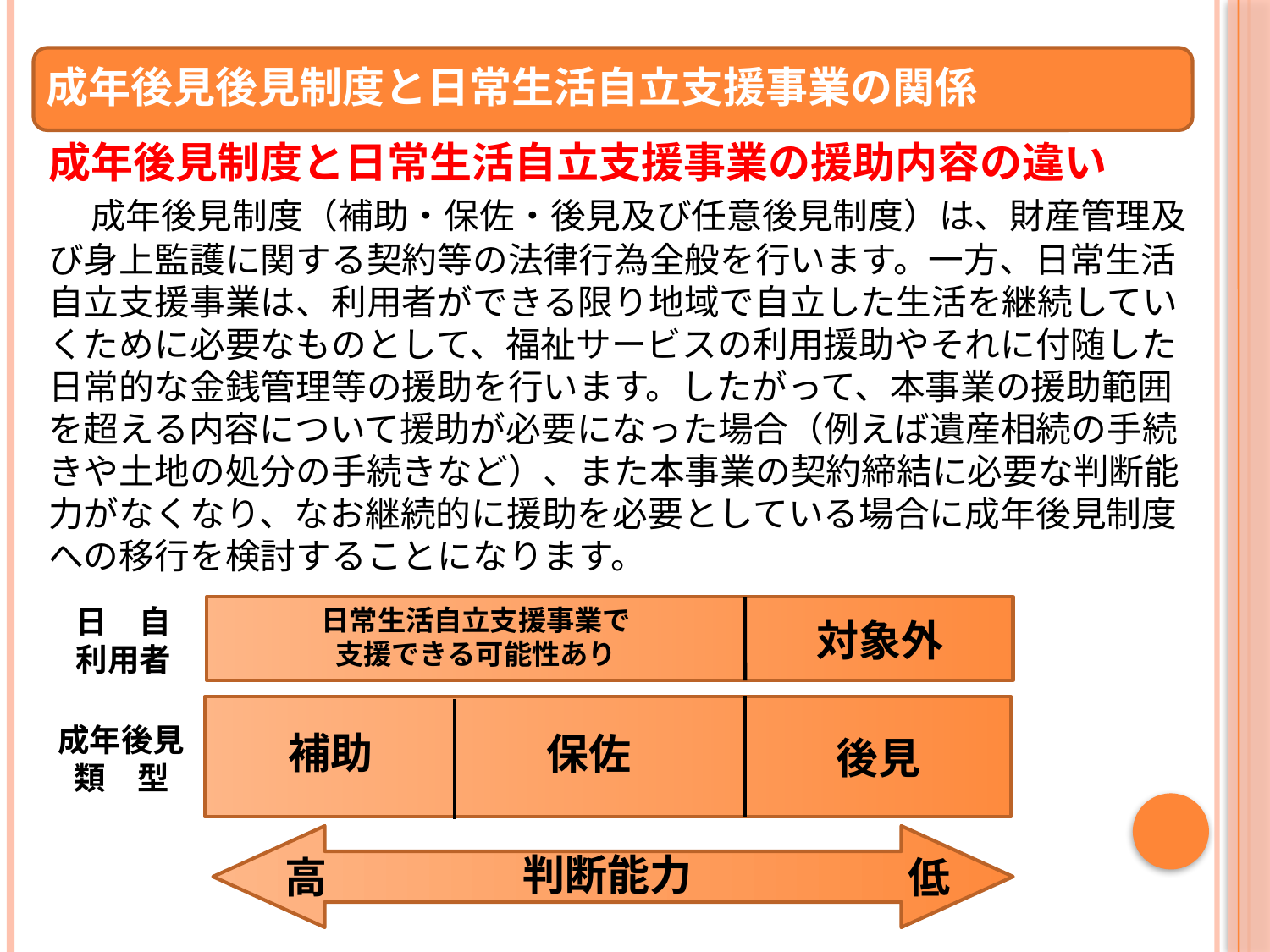

成年後見制度と日常生活自立支援事業の援助内容の違い
　成年後見制度（補助・保佐・後見及び任意後見制度）は、財産管理及び身上監護に関する契約等の法律行為全般を行います。一方、日常生活自立支援事業は、利用者ができる限り地域で自立した生活を継続していくために必要なものとして、福祉サービスの利用援助やそれに付随した日常的な金銭管理等の援助を行います。したがって、本事業の援助範囲を超える内容について援助が必要になった場合（例えば遺産相続の手続きや土地の処分の手続きなど）、また本事業の契約締結に必要な判断能力がなくなり、なお継続的に援助を必要としている場合に成年後見制度への移行を検討することになります。

成年後見後見制度と日常生活自立支援事業の関係

日　自
利用者
日常生活自立支援事業で
支援できる可能性あり

対象外

成年後見類　型
補助
保佐
後見
判断能力
低
高